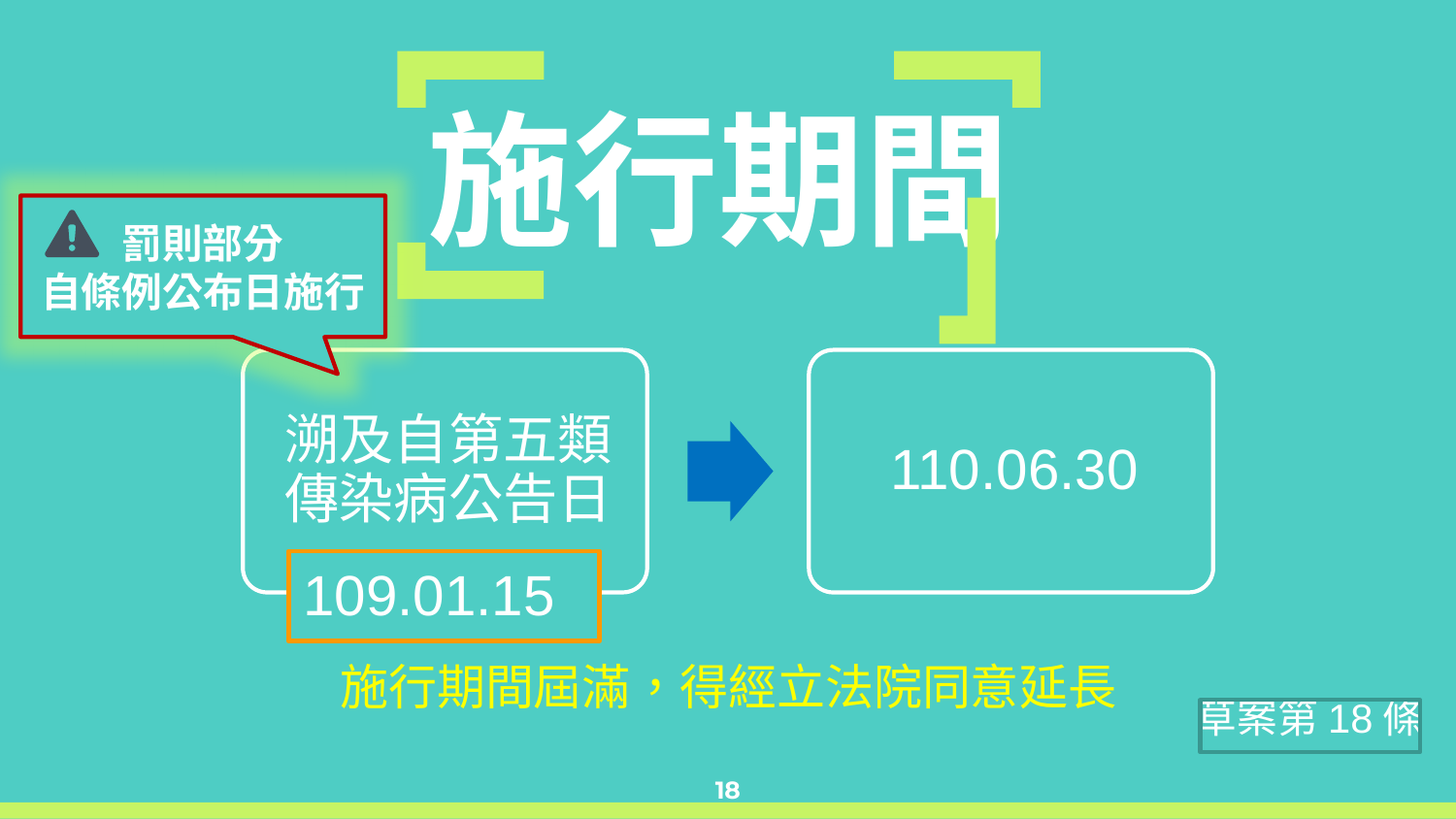

施行期間
溯及自第五類傳染病公告日

110.06.30
罰則部分
自條例公布日施行

109.01.15
施行期間屆滿，得經立法院同意延長
草案第18條

18